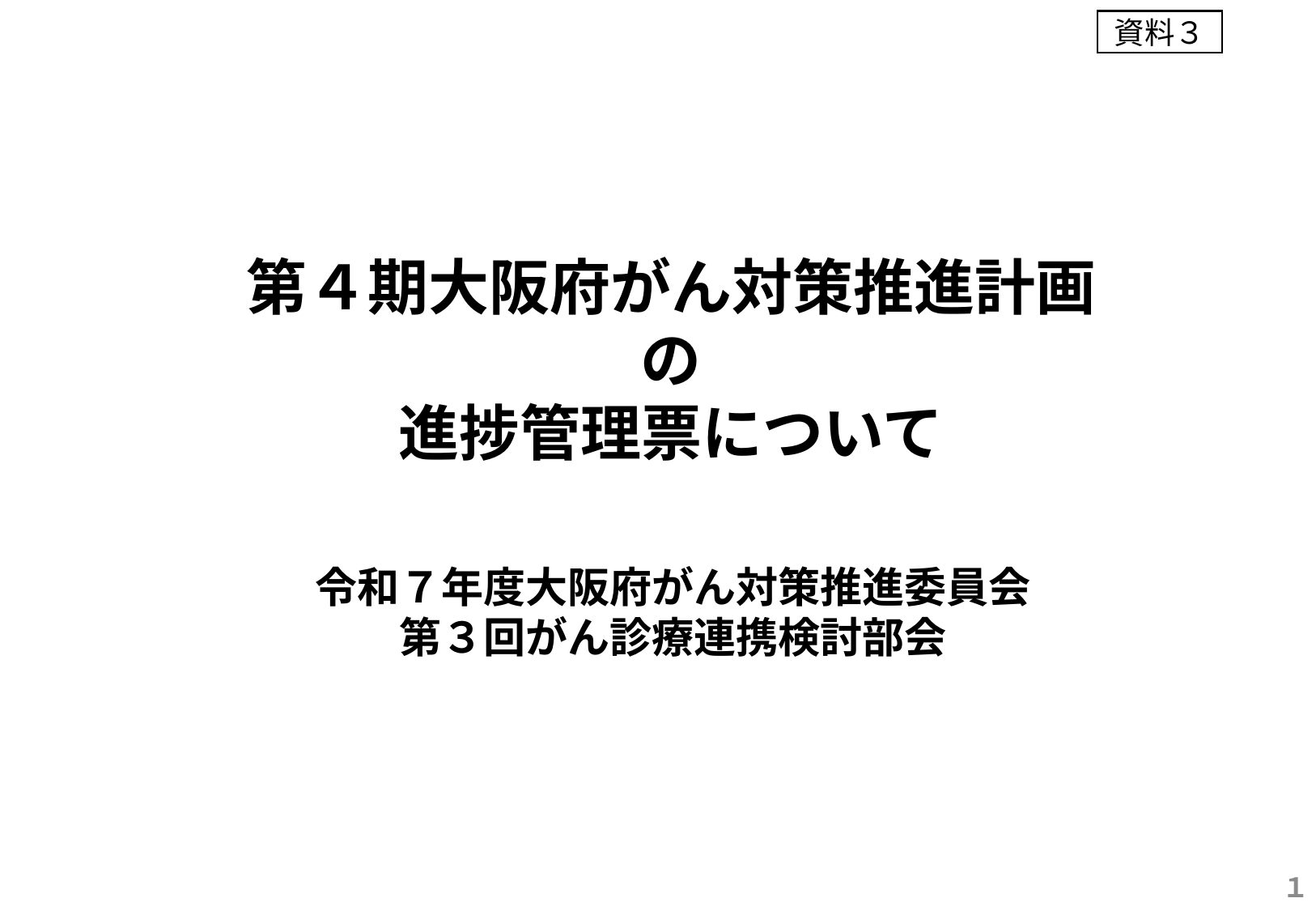

資料３
第４期大阪府がん対策推進計画の
進捗管理票について

令和７年度大阪府がん対策推進委員会
第３回がん診療連携検討部会

１